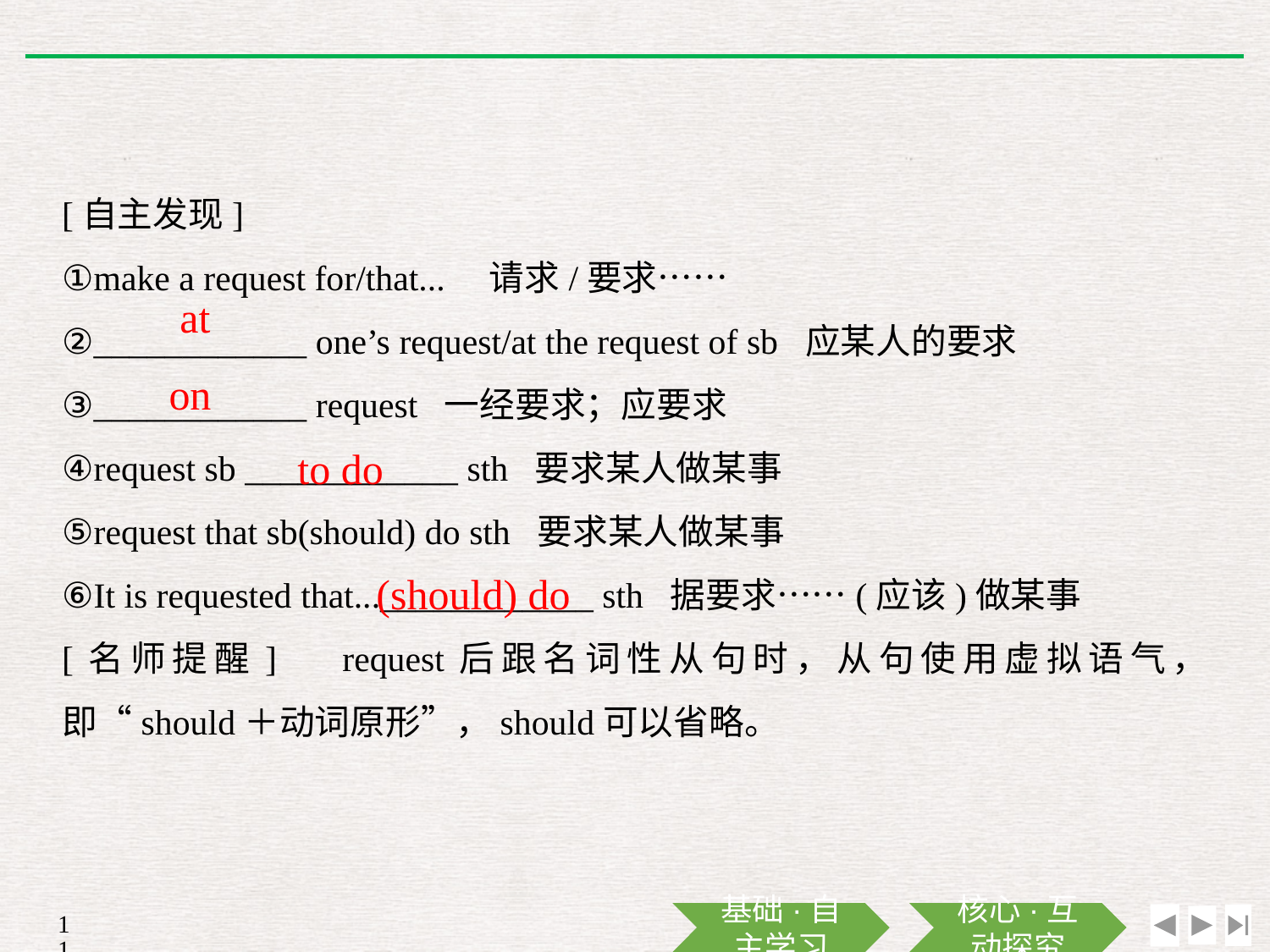

[自主发现]
①make a request for/that...　请求/要求……
②____________ one’s request/at the request of sb  应某人的要求
③____________ request  一经要求；应要求
④request sb ____________ sth  要求某人做某事
⑤request that sb(should) do sth  要求某人做某事
⑥It is requested that...____________ sth  据要求……(应该)做某事
[名师提醒]　request后跟名词性从句时，从句使用虚拟语气，即“should＋动词原形”，should可以省略。
at
on
to do
(should) do